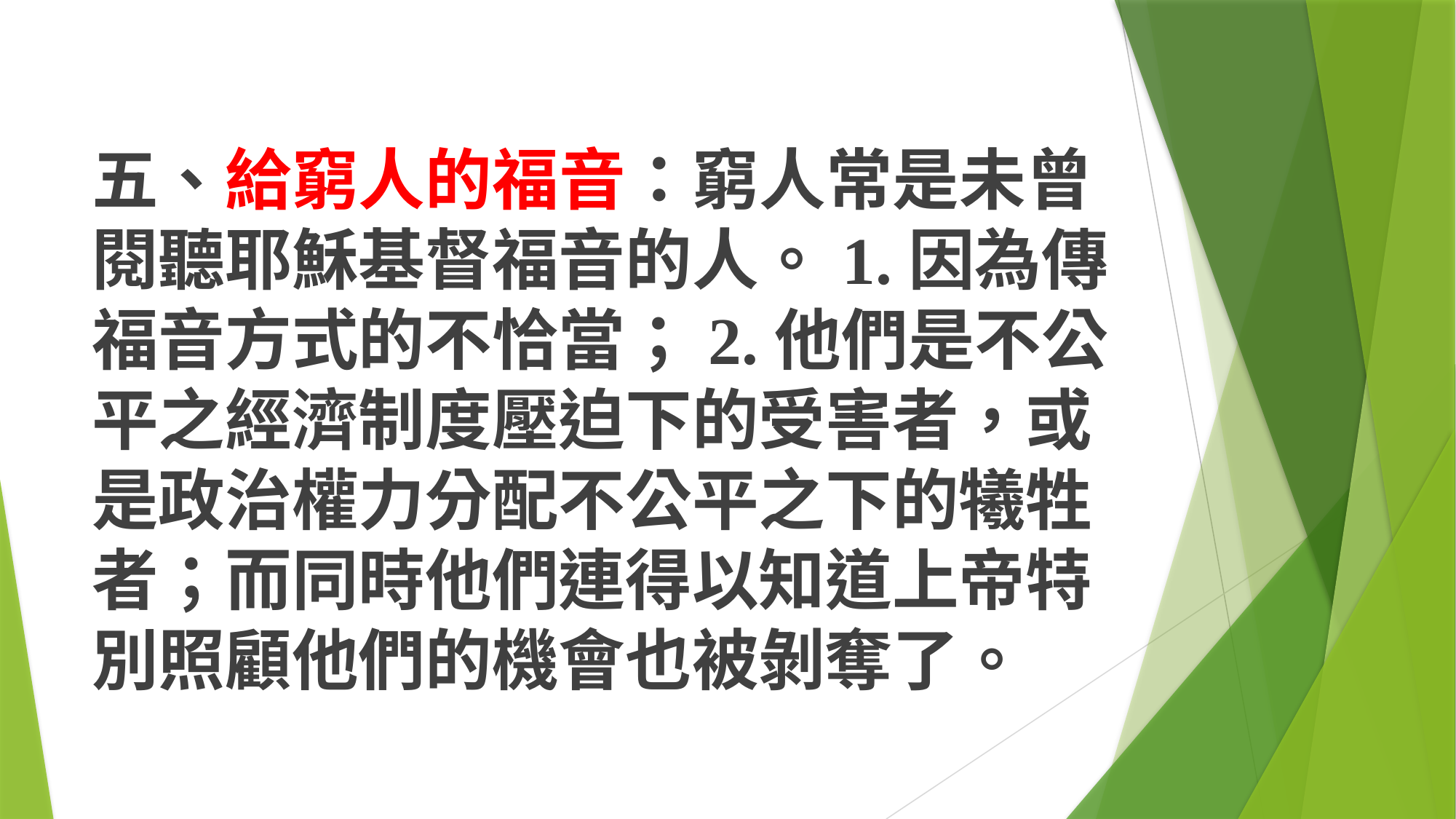

#
五、給窮人的福音：窮人常是未曾閱聽耶穌基督福音的人。1.因為傳福音方式的不恰當；2.他們是不公平之經濟制度壓迫下的受害者，或是政治權力分配不公平之下的犧牲者；而同時他們連得以知道上帝特別照顧他們的機會也被剝奪了。